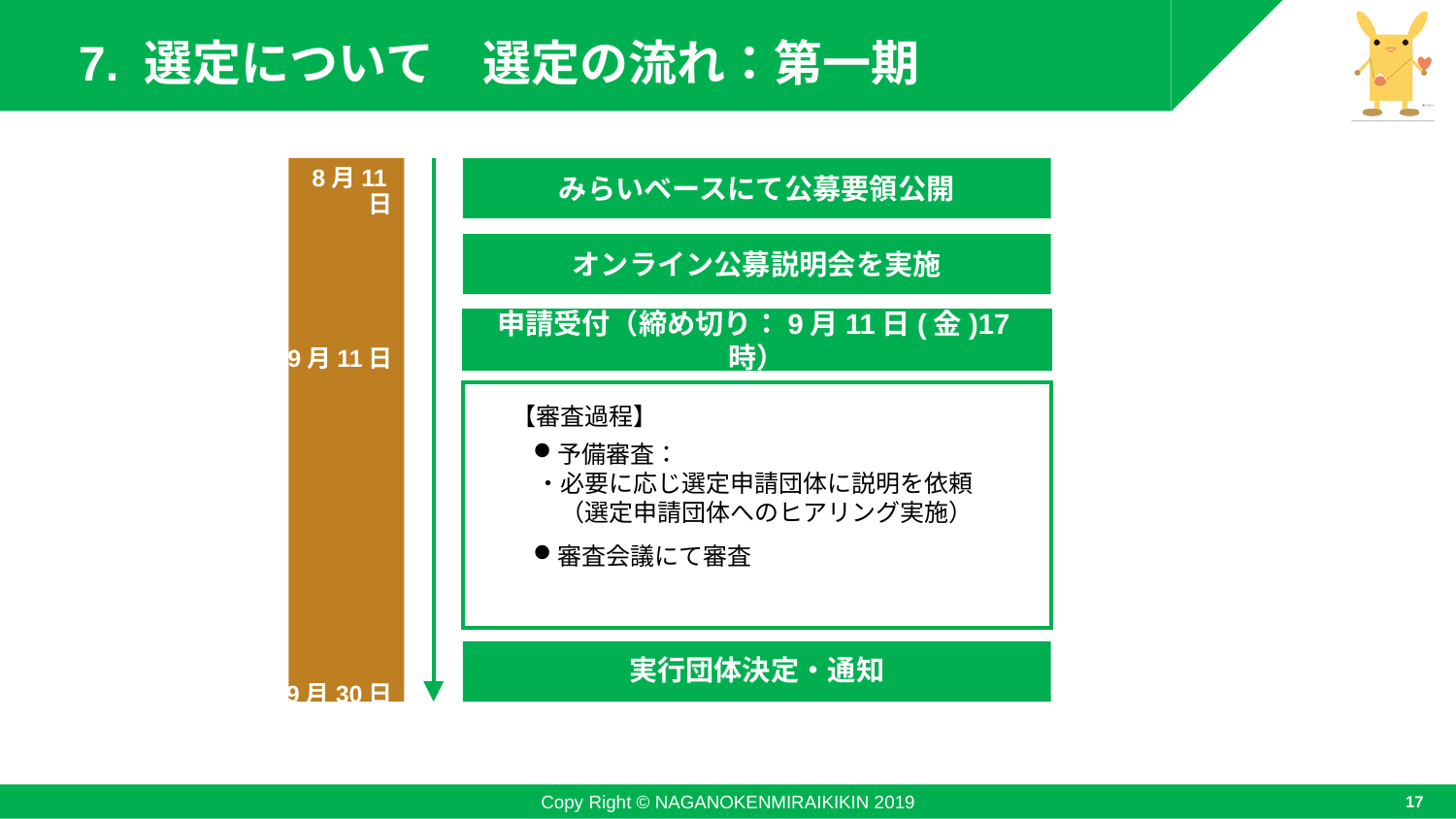

# 7. 選定について　選定の流れ：第一期

みらいベースにて公募要領公開
　  8月11日

 9月11日

9月30日
オンライン公募説明会を実施
申請受付（締め切り：9月11日(金)17時）

【審査過程】
予備審査：
　・必要に応じ選定申請団体に説明を依頼
　　（選定申請団体へのヒアリング実施）

審査会議にて審査

実行団体決定・通知
Copy Right © NAGANOKENMIRAIKIKIN 2019
17